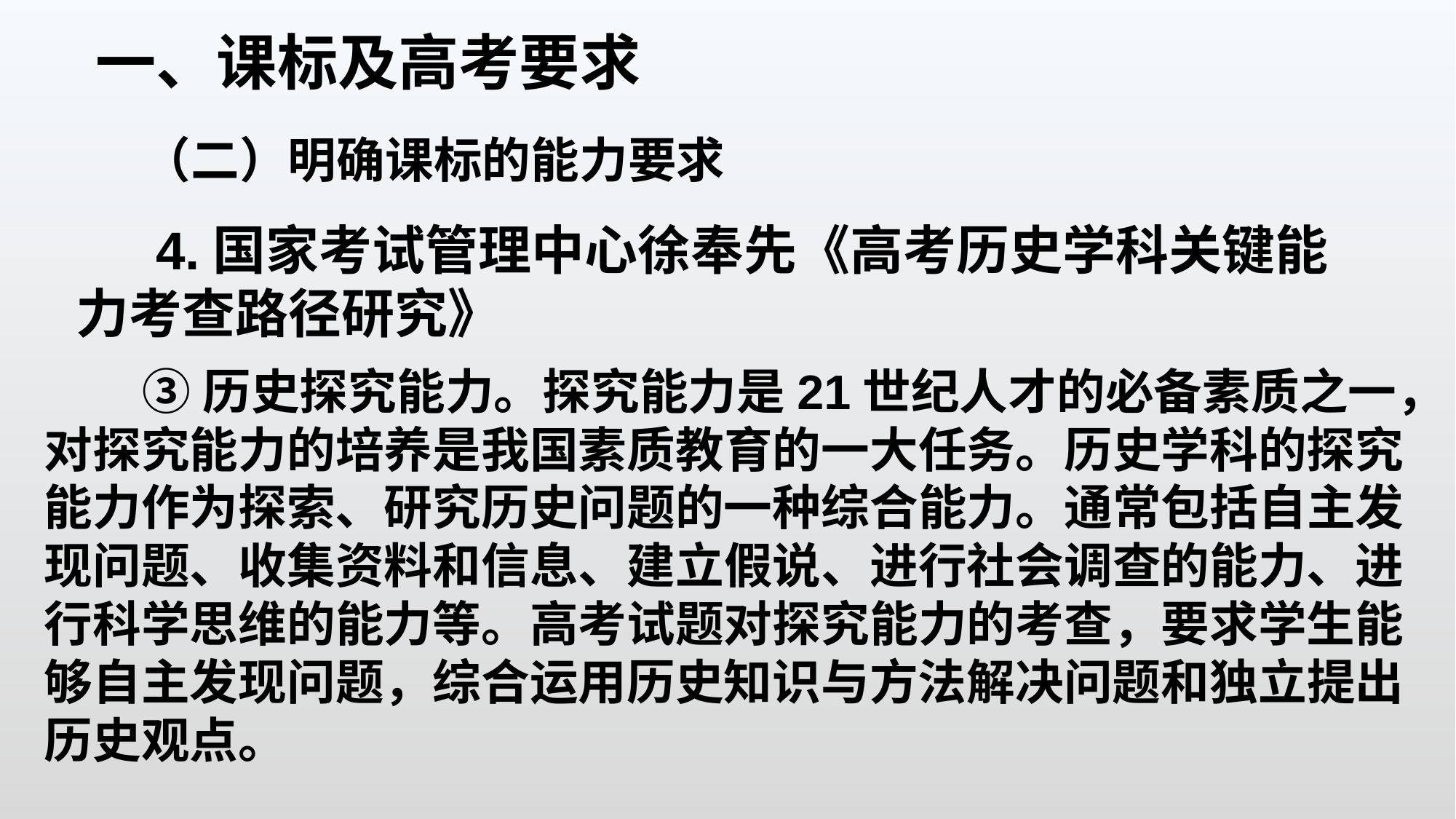

一、课标及高考要求
（二）明确课标的能力要求
4.国家考试管理中心徐奉先《高考历史学科关键能力考查路径研究》
③历史探究能力。探究能力是21世纪人才的必备素质之一，对探究能力的培养是我国素质教育的一大任务。历史学科的探究能力作为探索、研究历史问题的一种综合能力。通常包括自主发现问题、收集资料和信息、建立假说、进行社会调查的能力、进行科学思维的能力等。高考试题对探究能力的考查，要求学生能够自主发现问题，综合运用历史知识与方法解决问题和独立提出历史观点。